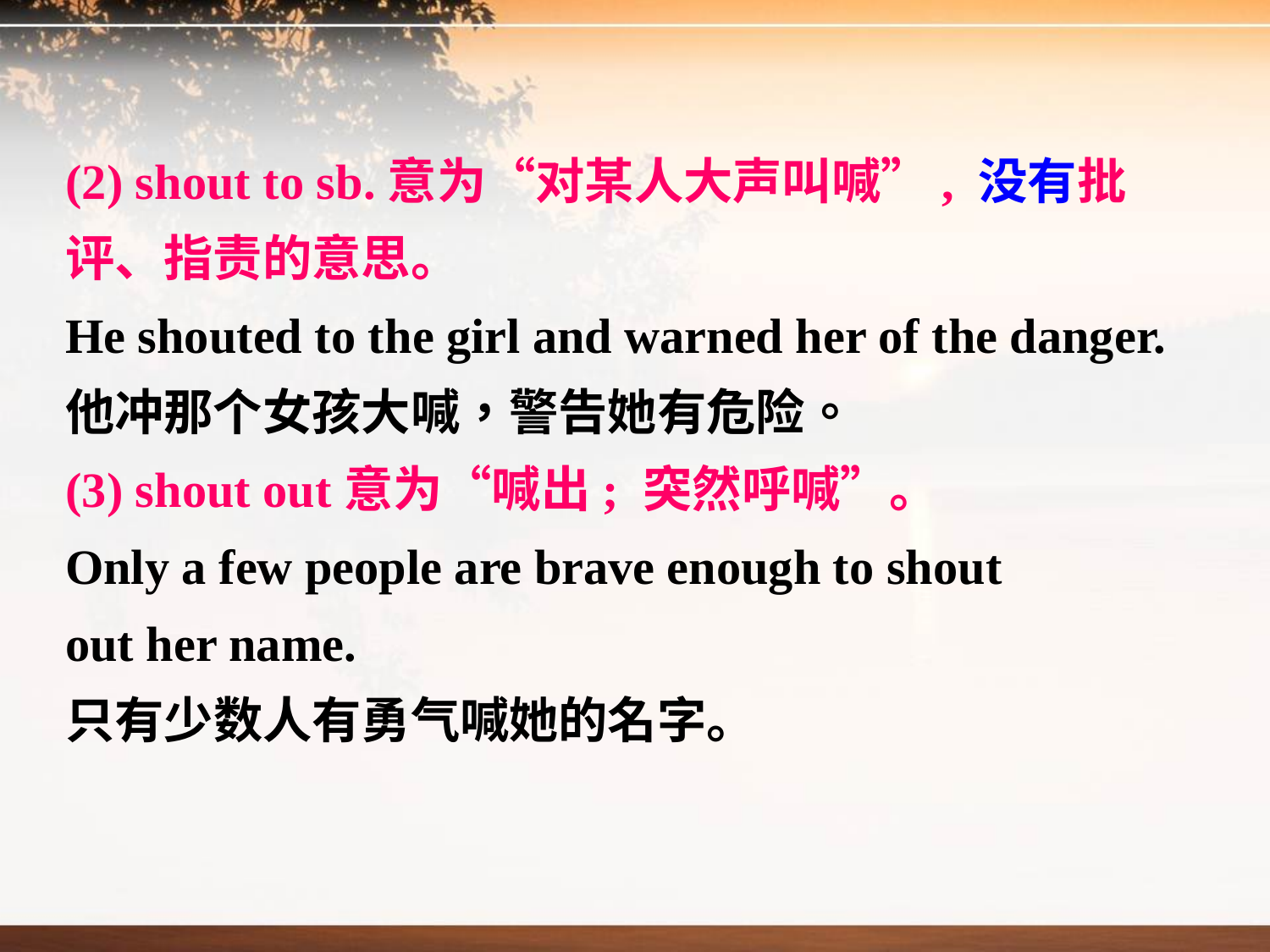

(2) shout to sb.意为“对某人大声叫喊”, 没有批评、指责的意思。
He shouted to the girl and warned her of the danger.  他冲那个女孩大喊，警告她有危险。
(3) shout out意为“喊出; 突然呼喊”。
Only a few people are brave enough to shout
out her name.
只有少数人有勇气喊她的名字。